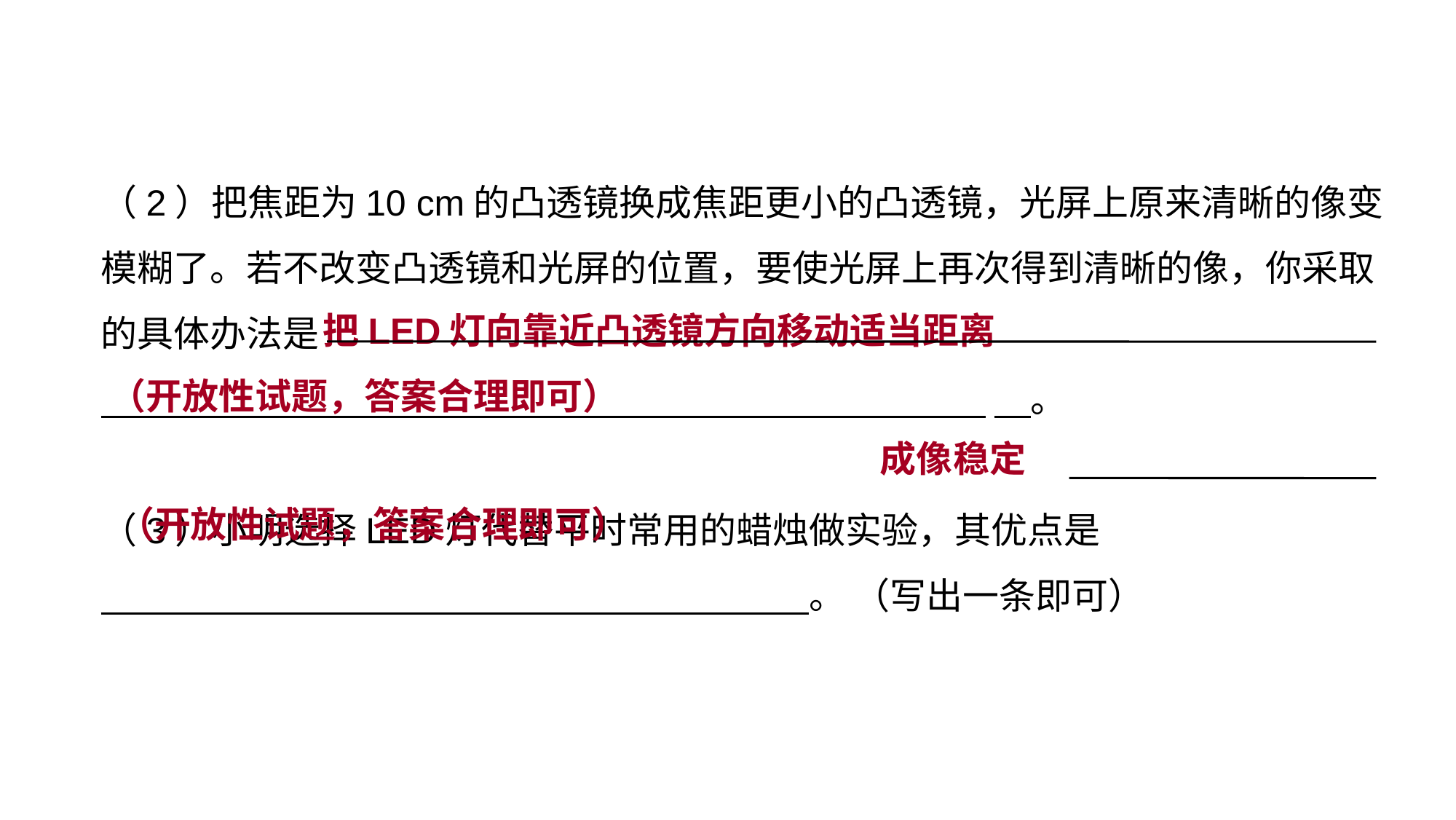

（2）把焦距为10 cm的凸透镜换成焦距更小的凸透镜，光屏上原来清晰的像变模糊了。若不改变凸透镜和光屏的位置，要使光屏上再次得到清晰的像，你采取的具体办法是
                                                                                                            　。
（3）小明选择LED灯代替平时常用的蜡烛做实验，其优点是
　                                                                                  。 （写出一条即可）
真题回顾 把握考向
                         把LED灯向靠近凸透镜方向移动适当距离
（开放性试题，答案合理即可）
                                                                                            成像稳定
（开放性试题，答案合理即可）